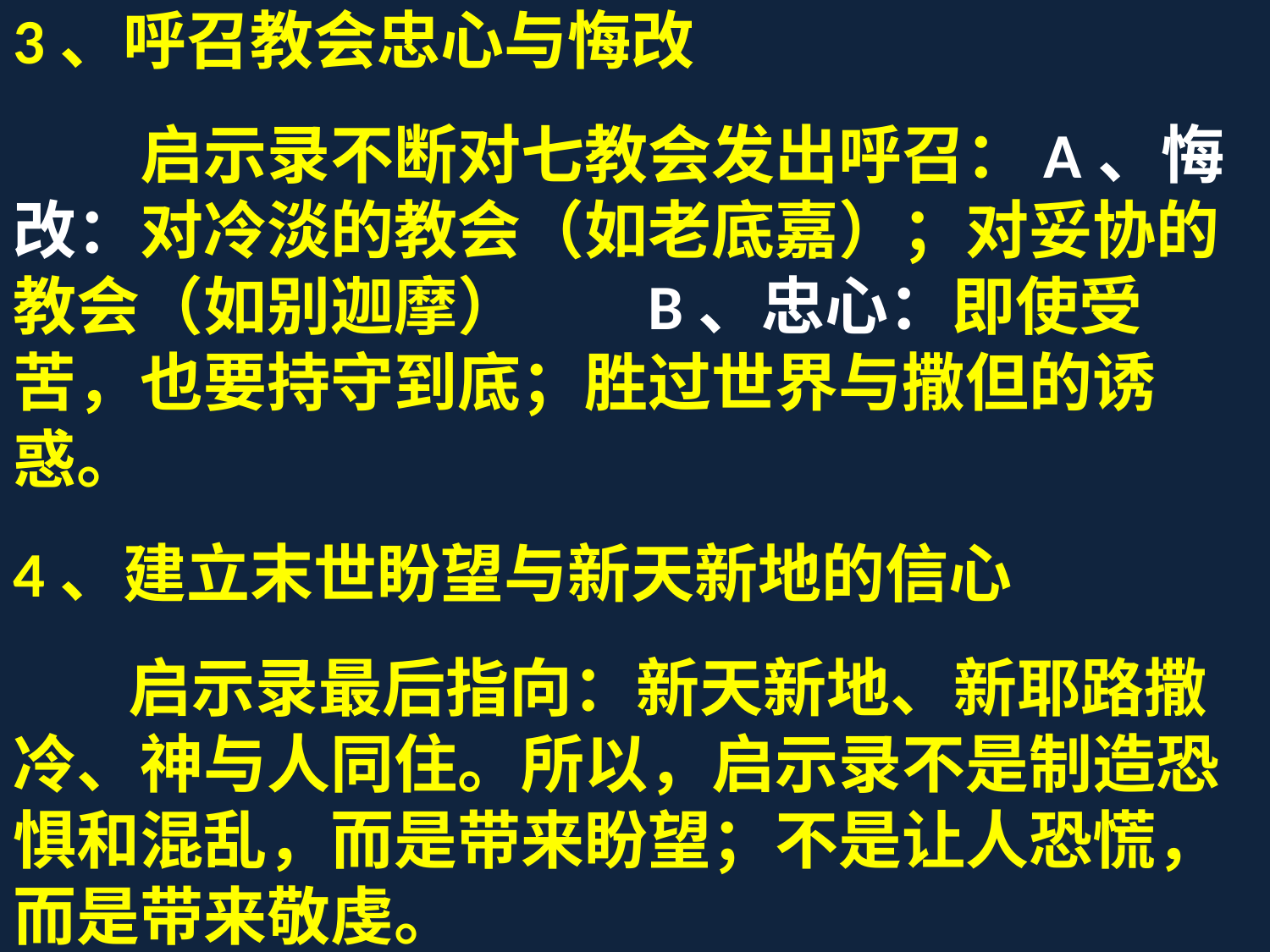

3、呼召教会忠心与悔改

	启示录不断对七教会发出呼召：A、悔改：对冷淡的教会（如老底嘉）；对妥协的教会（如别迦摩）	B、忠心：即使受苦，也要持守到底；胜过世界与撒但的诱惑。

4、建立末世盼望与新天新地的信心

       启示录最后指向：新天新地、新耶路撒冷、神与人同住。所以，启示录不是制造恐惧和混乱，而是带来盼望；不是让人恐慌，而是带来敬虔。